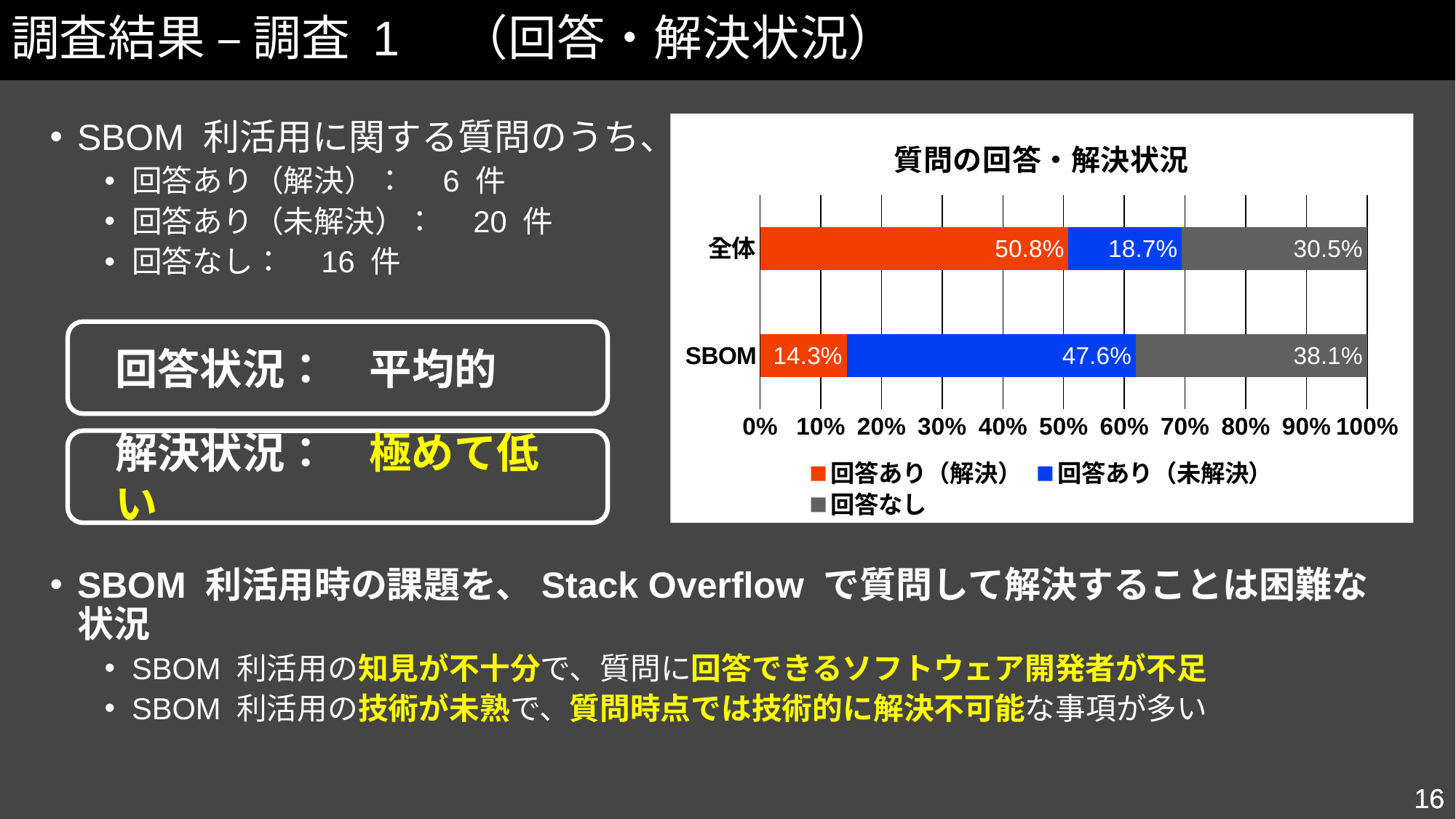

# 調査結果 – 調査 1　（回答・解決状況）
SBOM 利活用に関する質問のうち、
回答あり（解決）：　6 件
回答あり（未解決）：　20 件
回答なし：　16 件

SBOM 利活用時の課題を、Stack Overflow で質問して解決することは困難な状況
SBOM 利活用の知見が不十分で、質問に回答できるソフトウェア開発者が不足
SBOM 利活用の技術が未熟で、質問時点では技術的に解決不可能な事項が多い

### Chart: 質問の回答・解決状況

| Category | 回答あり（解決） | 回答あり（未解決） | 回答なし |
|---|---|---|---|
| SBOM | 6.0 | 20.0 | 16.0 |
| 全体 | 12224522.0 | 4497613.0 | 7337108.0 |
回答状況：　平均的
解決状況：　極めて低い